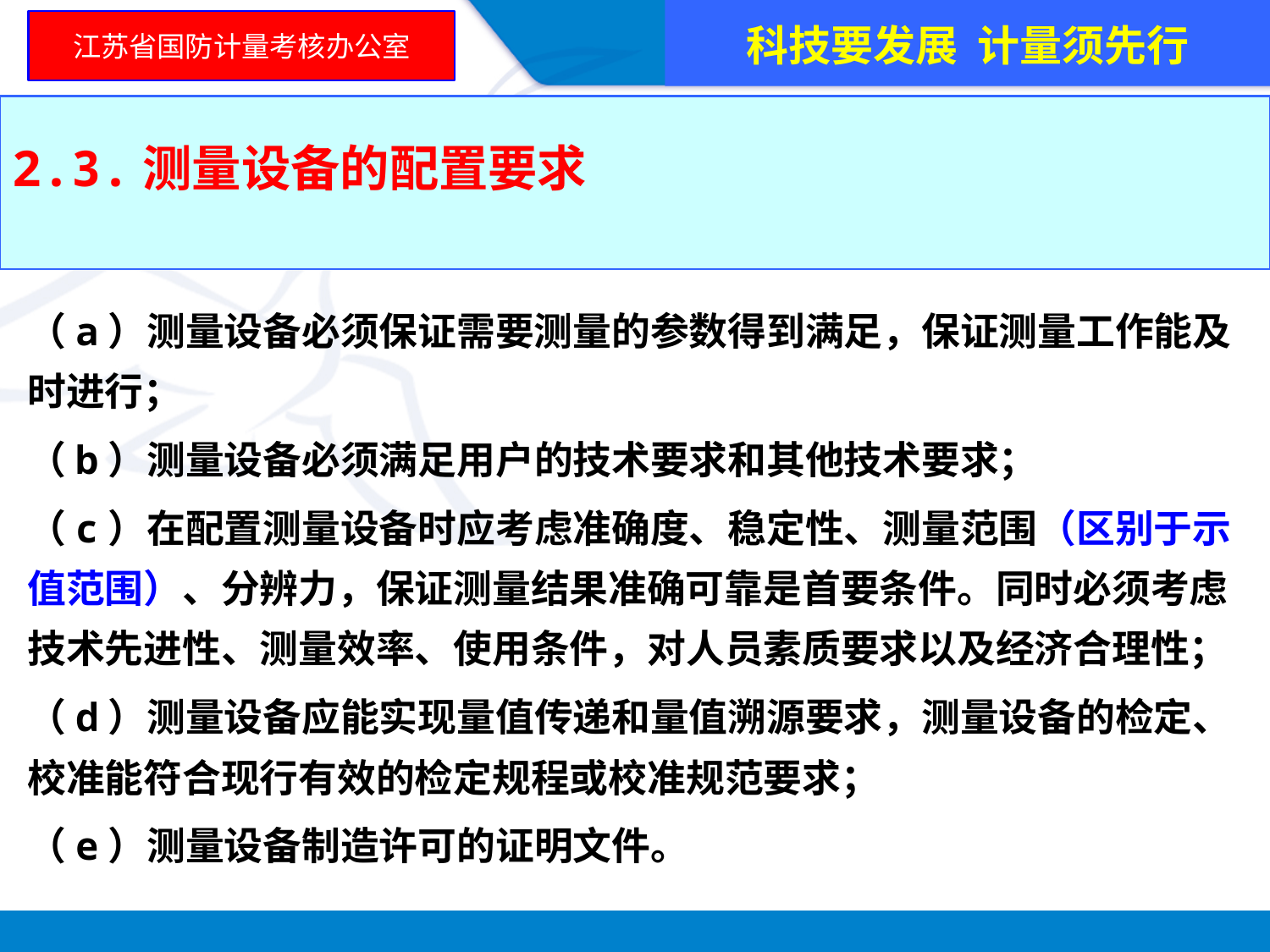

科技要发展  计量须先行
江苏省国防计量考核办公室
2.3.测量设备的配置要求

（a）测量设备必须保证需要测量的参数得到满足，保证测量工作能及时进行；
（b）测量设备必须满足用户的技术要求和其他技术要求；
（c）在配置测量设备时应考虑准确度、稳定性、测量范围（区别于示值范围）、分辨力，保证测量结果准确可靠是首要条件。同时必须考虑技术先进性、测量效率、使用条件，对人员素质要求以及经济合理性；
（d）测量设备应能实现量值传递和量值溯源要求，测量设备的检定、校准能符合现行有效的检定规程或校准规范要求；
（e）测量设备制造许可的证明文件。